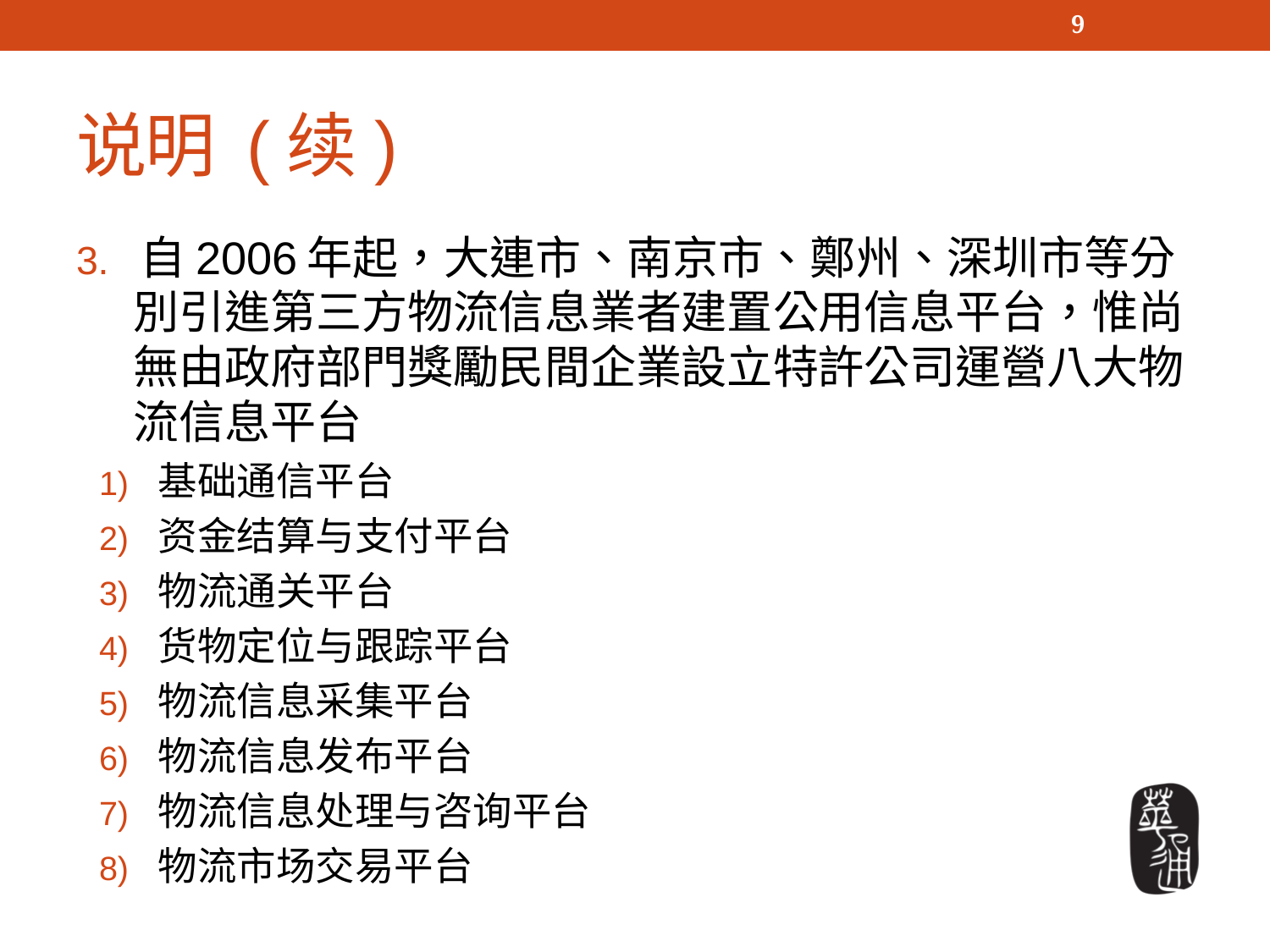

9
# 说明 (续)
3.  自2006年起，大連市、南京市、鄭州、深圳市等分別引進第三方物流信息業者建置公用信息平台，惟尚無由政府部門獎勵民間企業設立特許公司運營八大物流信息平台
基础通信平台
资金结算与支付平台
物流通关平台
货物定位与跟踪平台
物流信息采集平台
物流信息发布平台
物流信息处理与咨询平台
物流市场交易平台